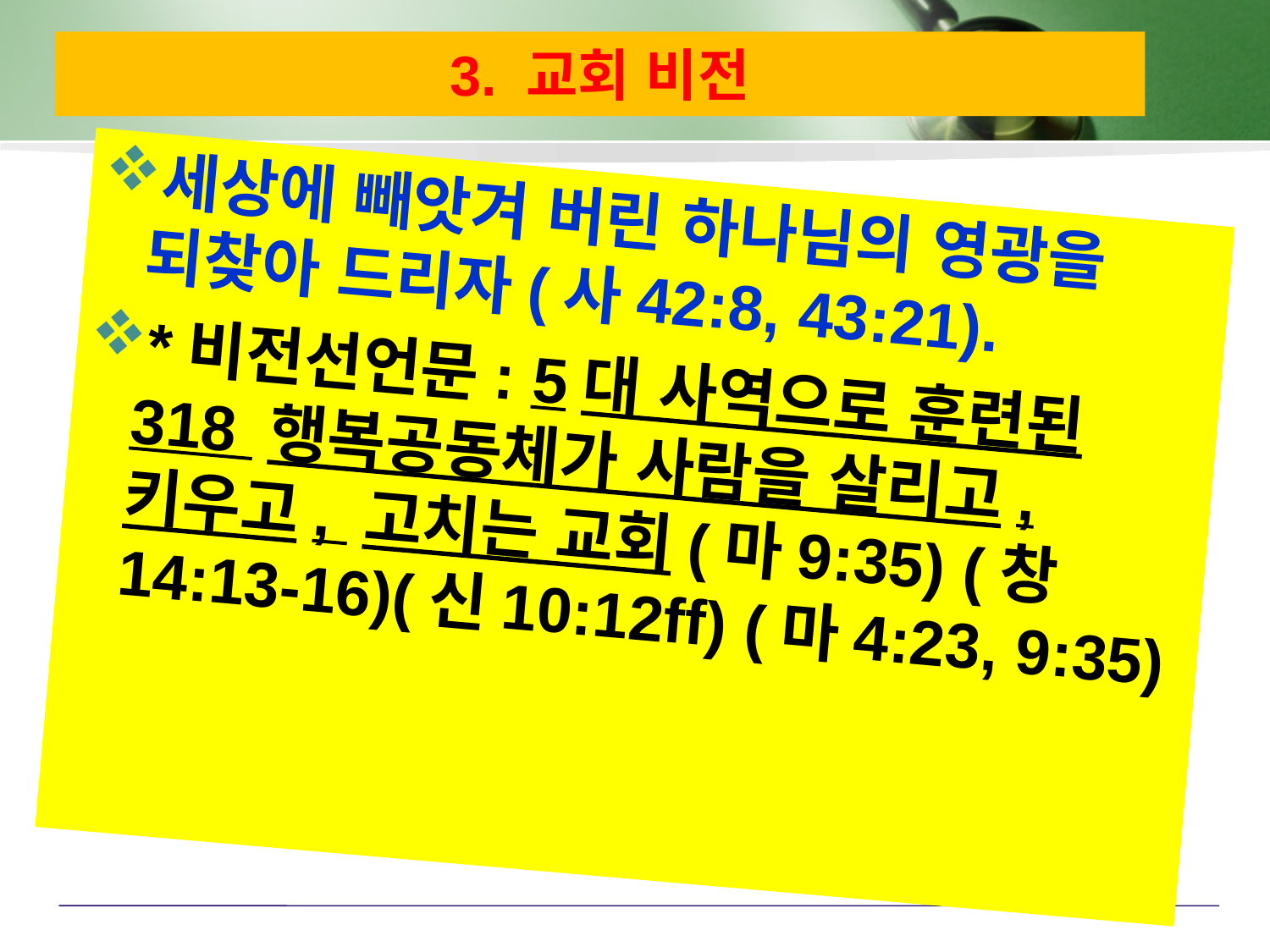

# 3. 교회 비전
세상에 빼앗겨 버린 하나님의 영광을 되찾아 드리자(사42:8, 43:21).
*비전선언문: 5대 사역으로 훈련된 318 행복공동체가 사람을 살리고, 키우고, 고치는 교회(마9:35) (창14:13-16)(신10:12ff) (마4:23, 9:35)